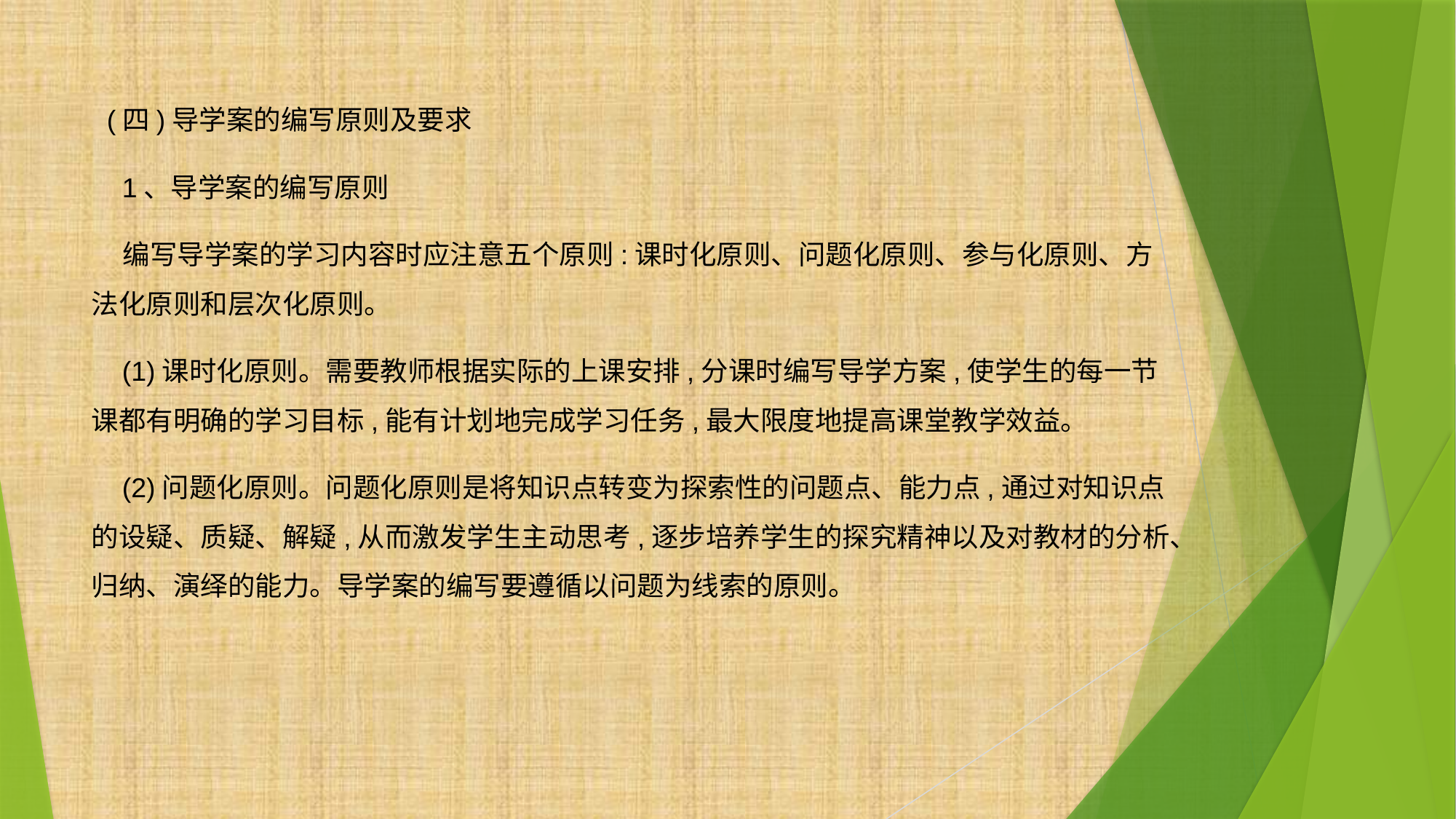

#
  (四)导学案的编写原则及要求
    1、导学案的编写原则
    编写导学案的学习内容时应注意五个原则:课时化原则、问题化原则、参与化原则、方法化原则和层次化原则。
    (1)课时化原则。需要教师根据实际的上课安排,分课时编写导学方案,使学生的每一节课都有明确的学习目标,能有计划地完成学习任务,最大限度地提高课堂教学效益。
    (2)问题化原则。问题化原则是将知识点转变为探索性的问题点、能力点,通过对知识点的设疑、质疑、解疑,从而激发学生主动思考,逐步培养学生的探究精神以及对教材的分析、归纳、演绎的能力。导学案的编写要遵循以问题为线索的原则。